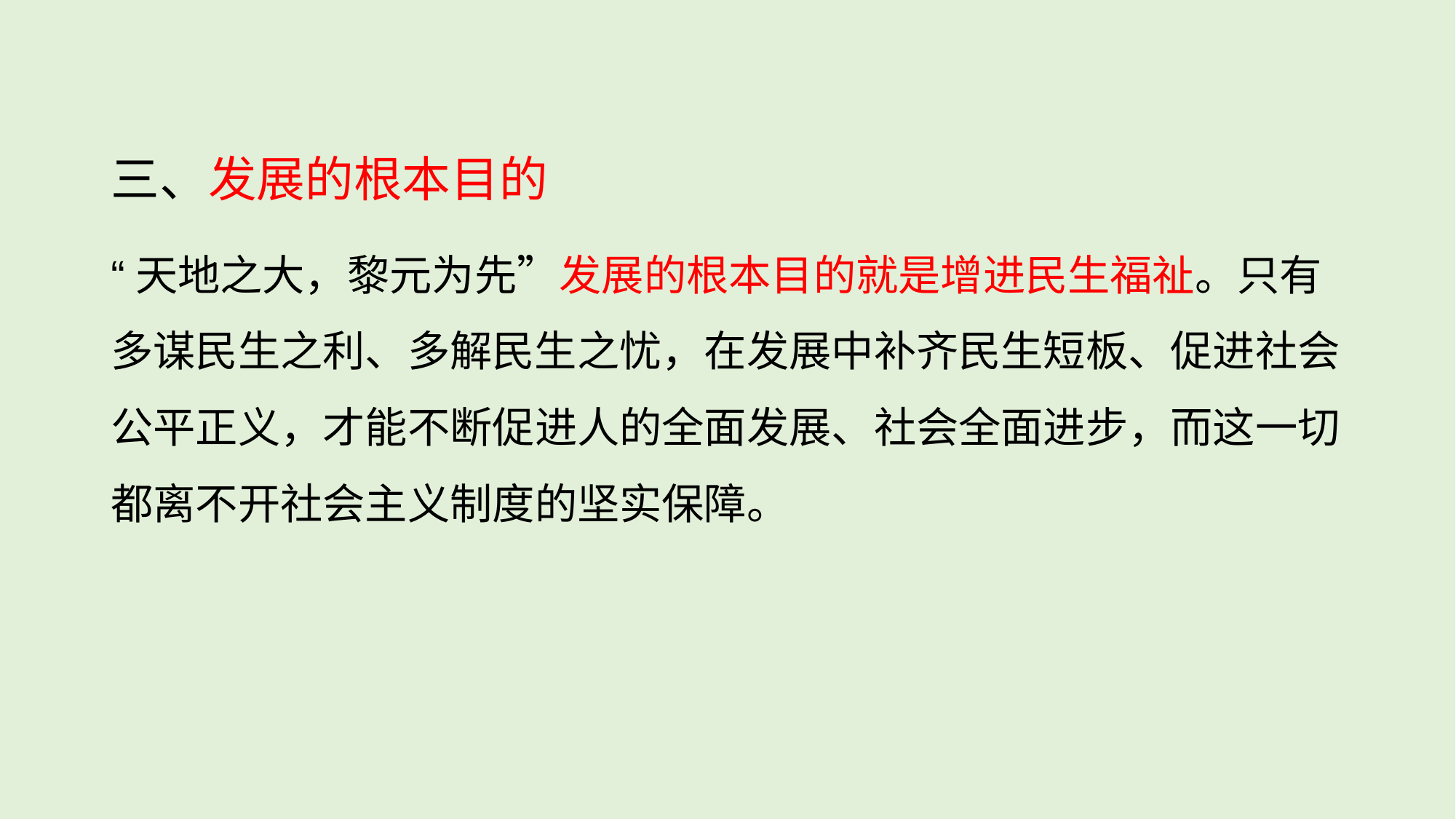

三、发展的根本目的
“天地之大，黎元为先”发展的根本目的就是增进民生福祉。只有多谋民生之利、多解民生之忧，在发展中补齐民生短板、促进社会公平正义，才能不断促进人的全面发展、社会全面进步，而这一切都离不开社会主义制度的坚实保障。